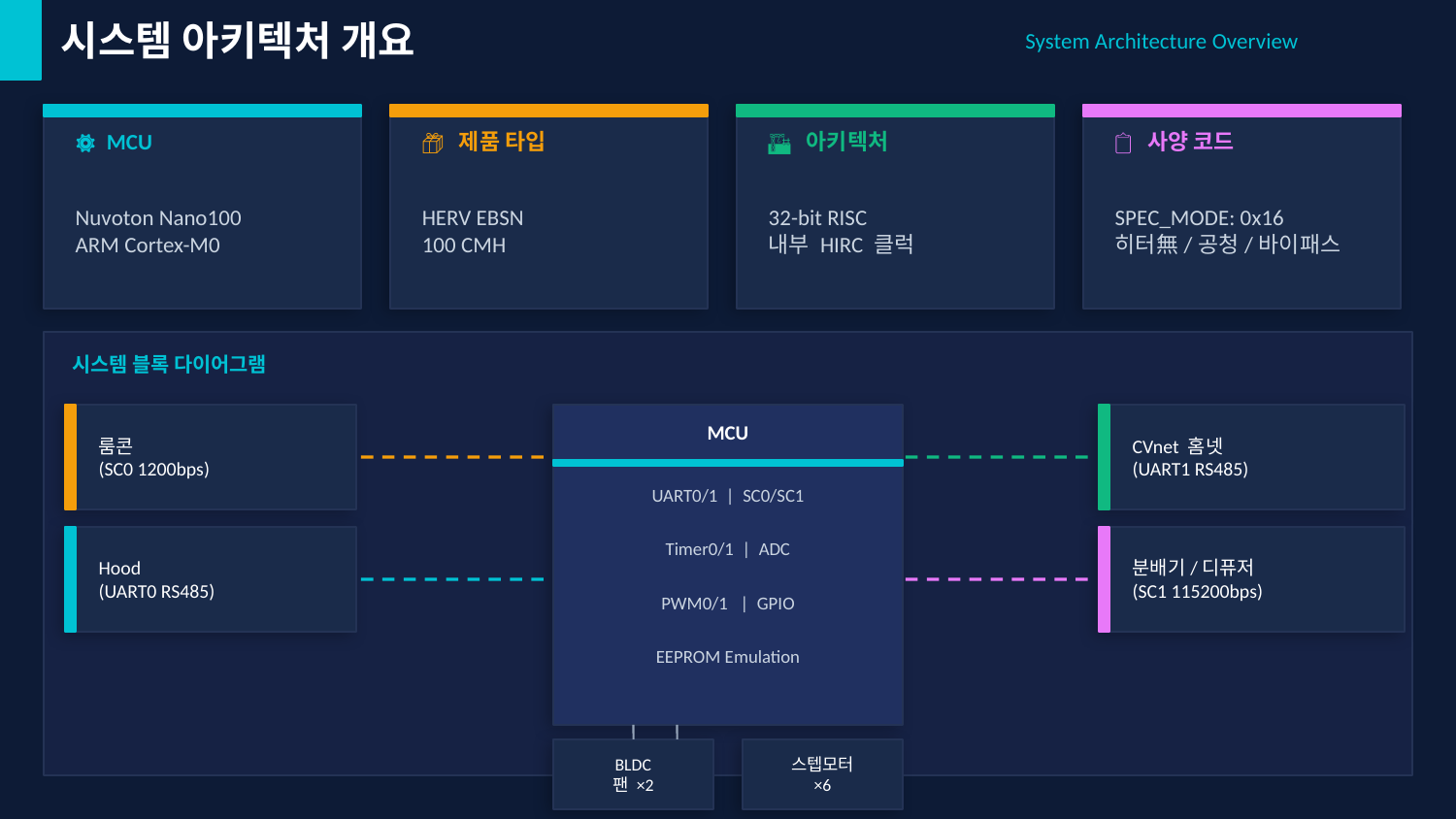

시스템 아키텍처 개요
System Architecture Overview

⚙  MCU
📦  제품 타입
🏗  아키텍처
📋  사양 코드
Nuvoton Nano100
ARM Cortex-M0
HERV EBSN
100 CMH
32-bit RISC
내부 HIRC 클럭
SPEC_MODE: 0x16
히터無/공청/바이패스

시스템 블록 다이어그램

MCU

룸콘
(SC0 1200bps)
CVnet 홈넷
(UART1 RS485)

UART0/1  |  SC0/SC1
Timer0/1  |  ADC

Hood
(UART0 RS485)
분배기/디퓨저
(SC1 115200bps)

PWM0/1   |  GPIO

EEPROM Emulation

BLDC
팬 ×2

스텝모터
×6